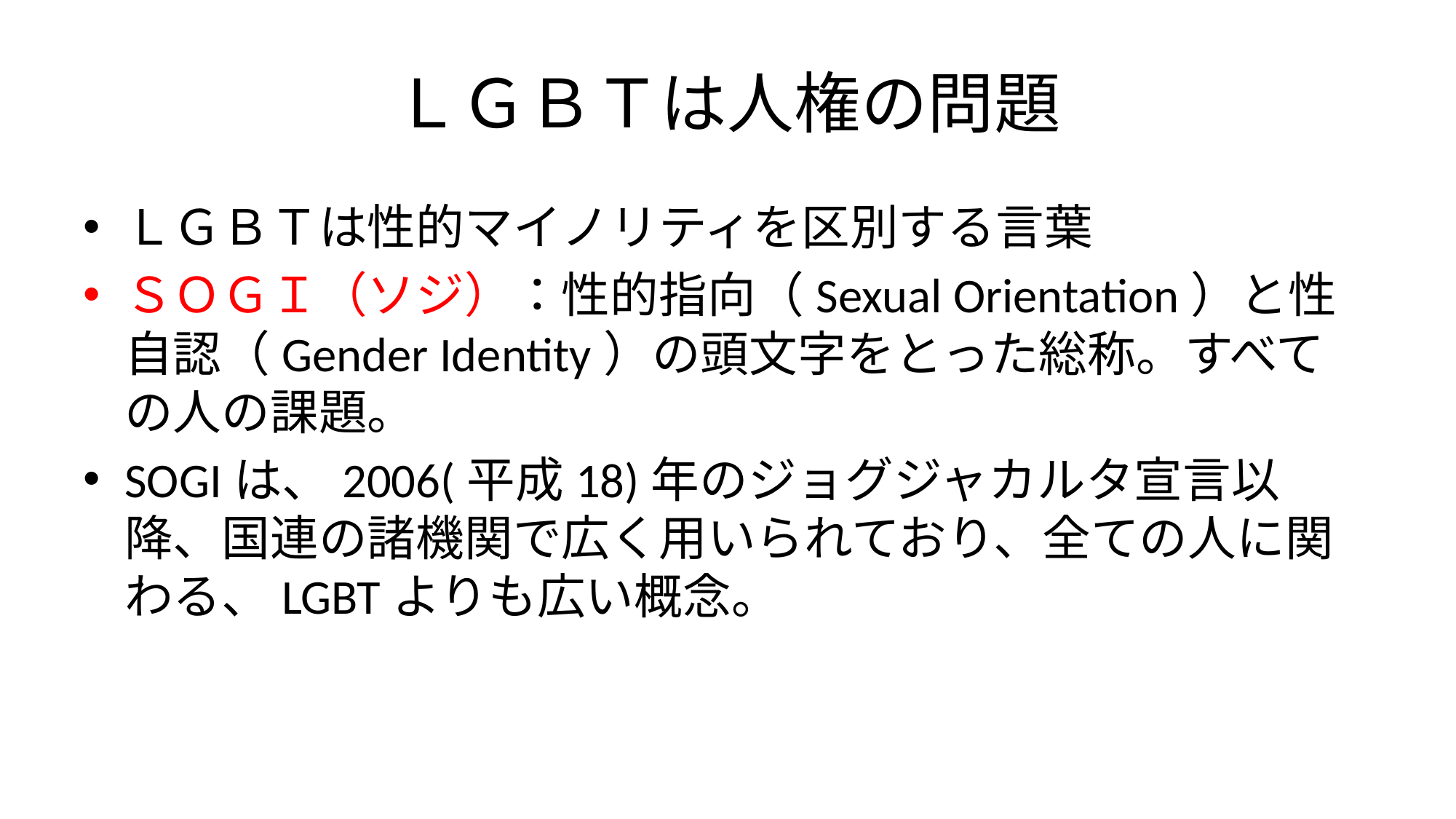

# ＬＧＢＴは人権の問題
ＬＧＢＴは性的マイノリティを区別する言葉
ＳＯＧＩ（ソジ）：性的指向（Sexual Orientation）と性自認（Gender Identity）の頭文字をとった総称。すべての人の課題。
SOGIは、2006(平成18)年のジョグジャカルタ宣言以降、国連の諸機関で広く用いられており、全ての人に関わる、LGBTよりも広い概念。